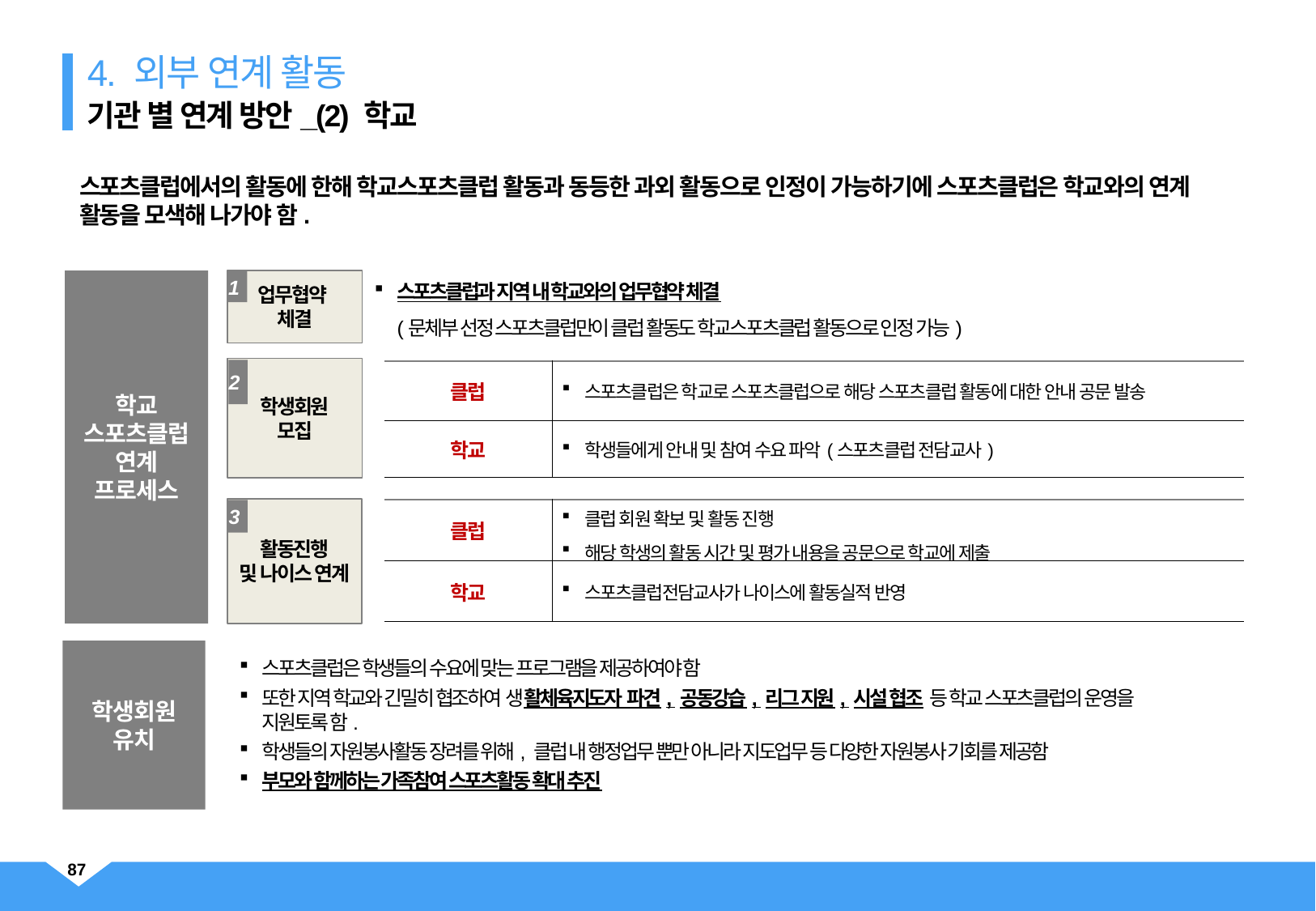

4. 외부 연계 활동
기관 별 연계 방안_(2) 학교
스포츠클럽에서의 활동에 한해 학교스포츠클럽 활동과 동등한 과외 활동으로 인정이 가능하기에 스포츠클럽은 학교와의 연계 활동을 모색해 나가야 함.
스포츠클럽과 지역 내 학교와의 업무협약 체결
(문체부 선정 스포츠클럽만이 클럽 활동도 학교스포츠클럽 활동으로 인정 가능)
학교
스포츠클럽 연계
프로세스
업무협약
체결
1
학생회원
모집
2
| 클럽 | 스포츠클럽은 학교로 스포츠클럽으로 해당 스포츠클럽 활동에 대한 안내 공문 발송 |
| --- | --- |
| 학교 | 학생들에게 안내 및 참여 수요 파악(스포츠클럽 전담교사) |
활동진행
및 나이스 연계
3
| 클럽 | 클럽 회원 확보 및 활동 진행 해당 학생의 활동 시간 및 평가 내용을 공문으로 학교에 제출 |
| --- | --- |
| 학교 | 스포츠클럽전담교사가 나이스에 활동실적 반영 |
학생회원 유치
스포츠클럽은 학생들의 수요에 맞는 프로그램을 제공하여야 함
또한 지역 학교와 긴밀히 협조하여 생활체육지도자  파견, 공동강습, 리그 지원, 시설 협조  등 학교 스포츠클럽의 운영을 지원토록 함.
학생들의 자원봉사활동 장려를 위해, 클럽 내 행정업무 뿐만 아니라 지도업무 등 다양한 자원봉사 기회를 제공함
부모와 함께하는 가족참여 스포츠활동 확대 추진